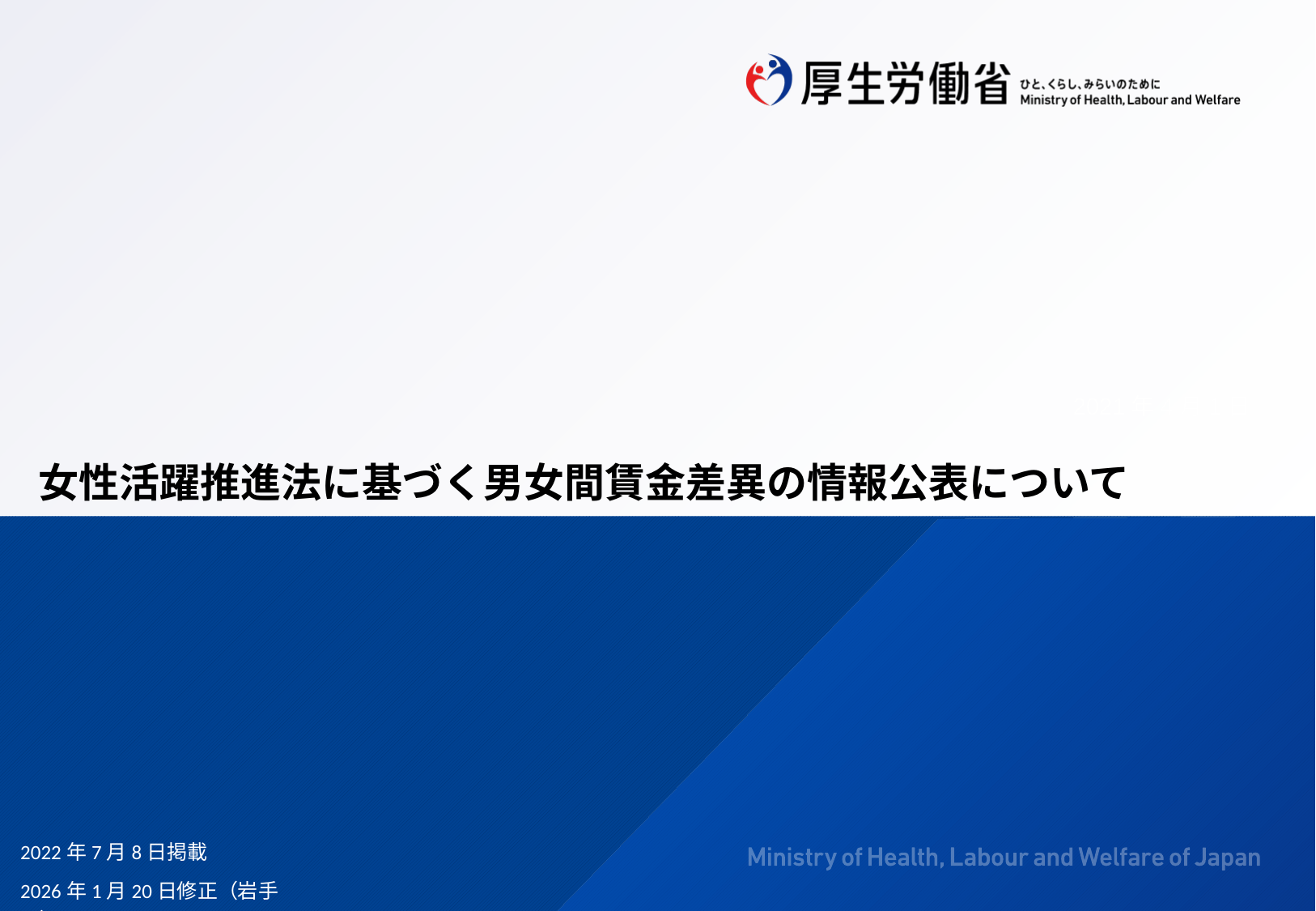

# 女性活躍推進法に基づく男女間賃金差異の情報公表について
2022年7月8日掲載
2026年1月20日修正（岩手局）